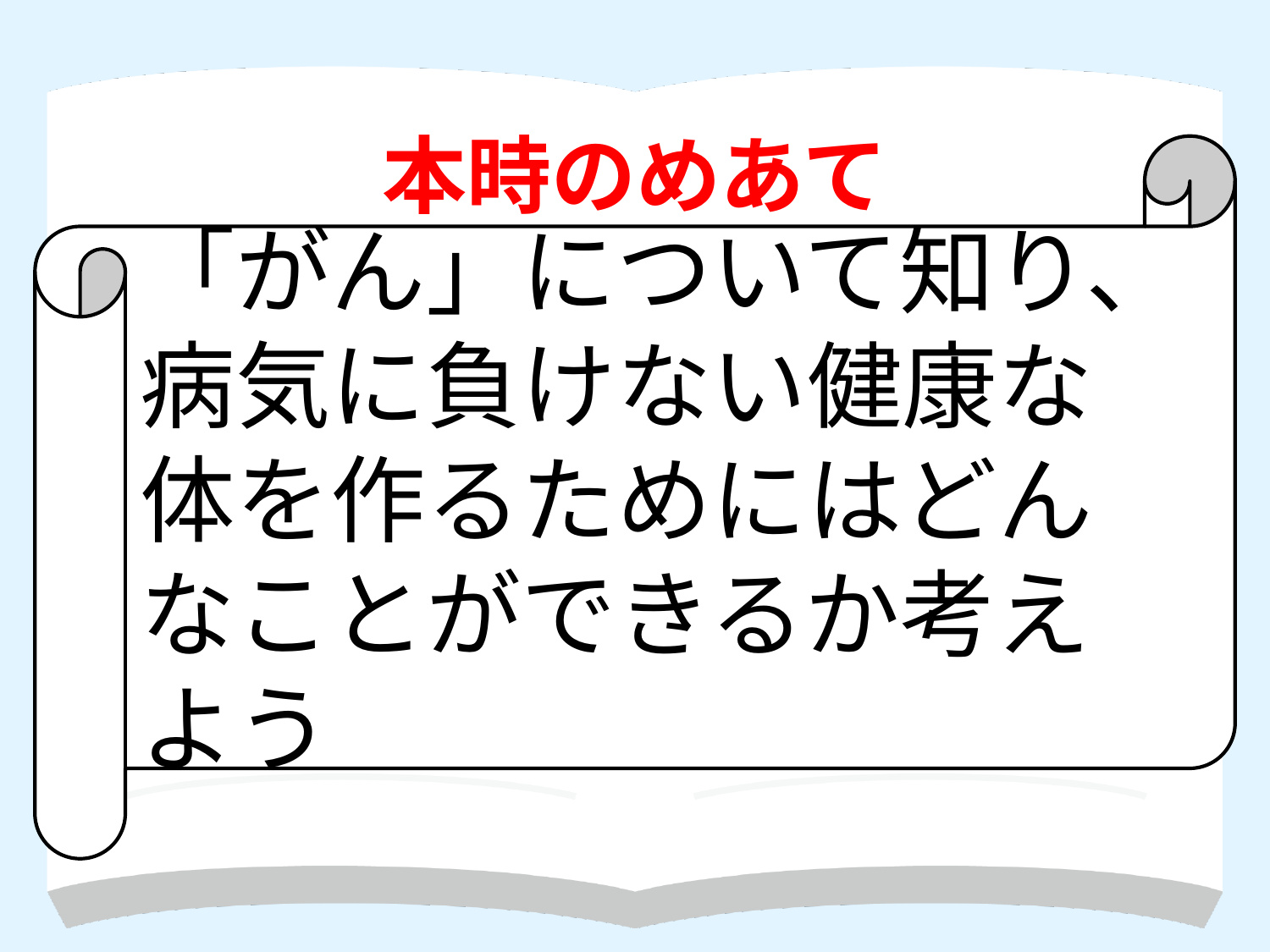

本時のめあて
「がん」について知り、
病気に負けない健康な体を作るためにはどんなことができるか考えよう